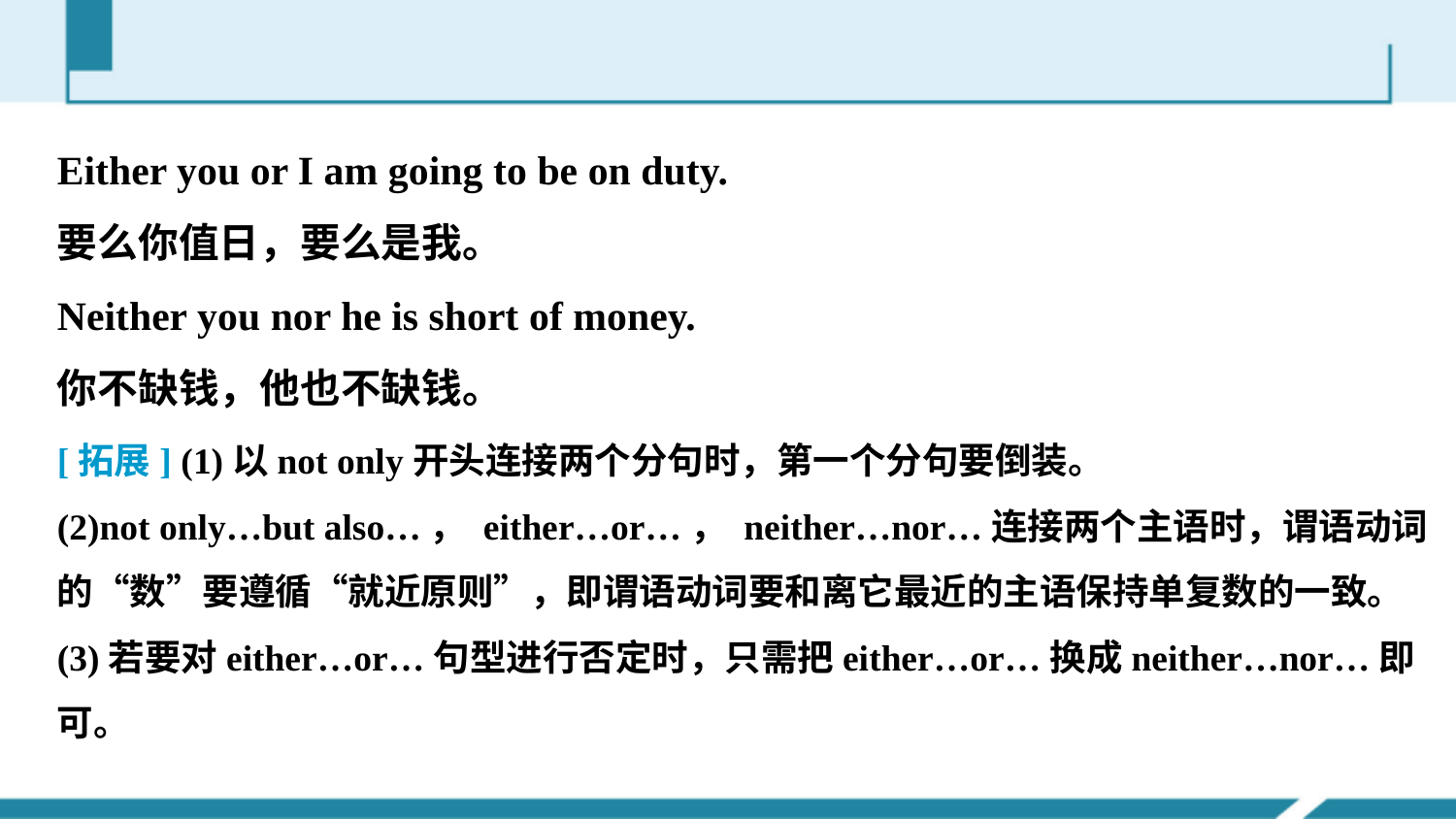

Either you or I am going to be on duty.
要么你值日，要么是我。
Neither you nor he is short of money.
你不缺钱，他也不缺钱。
[拓展] (1)以not only开头连接两个分句时，第一个分句要倒装。
(2)not only…but also…， either…or…， neither…nor…连接两个主语时，谓语动词的“数”要遵循“就近原则”，即谓语动词要和离它最近的主语保持单复数的一致。
(3)若要对either…or…句型进行否定时，只需把either…or…换成neither…nor…即可。